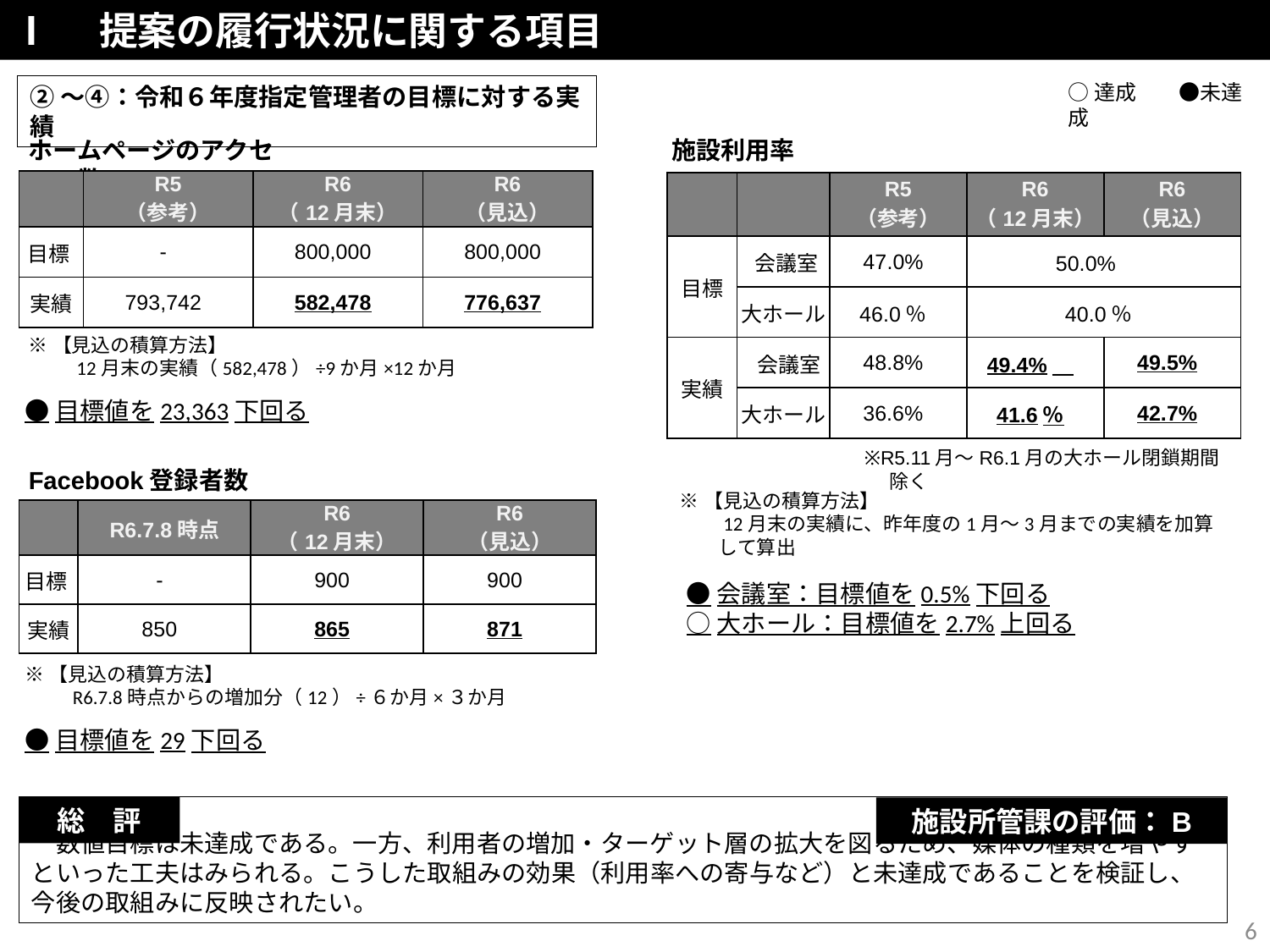

Ⅰ　提案の履行状況に関する項目
○達成　　●未達成
②～④：令和６年度指定管理者の目標に対する実績
ホームページのアクセス数
施設利用率
|  | R5 （参考） | R6 （12月末） | R6 （見込） |
| --- | --- | --- | --- |
| 目標 | - | 800,000 | 800,000 |
| 実績 | 793,742 | 582,478 | 776,637 |
|  |  | R5 （参考） | R6 （12月末） | R6 （見込） |
| --- | --- | --- | --- | --- |
| 目標 | 会議室 | 47.0% | 50.0% |  |
|  | 大ホール | 46.0％ | 40.0％ |  |
| 実績 | 会議室 | 48.8% | 49.4% | 49.5% |
|  | 大ホール | 36.6% | 41.6％ | 42.7% |
※【見込の積算方法】
　　 12月末の実績（582,478）÷9か月×12か月
●目標値を23,363下回る
※R5.11月～R6.1月の大ホール閉鎖期間除く
Facebook登録者数
※【見込の積算方法】
　　12月末の実績に、昨年度の1月～3月までの実績を加算
　　して算出
|  | R6.7.8時点 | R6 （12月末） | R6 （見込） |
| --- | --- | --- | --- |
| 目標 | - | 900 | 900 |
| 実績 | 850 | 865 | 871 |
●会議室：目標値を0.5%下回る
○大ホール：目標値を2.7%上回る
※【見込の積算方法】
　　 R6.7.8時点からの増加分（12）÷６か月×３か月
●目標値を29下回る
　数値目標は未達成である。一方、利用者の増加・ターゲット層の拡大を図るため、媒体の種類を増やすといった工夫はみられる。こうした取組みの効果（利用率への寄与など）と未達成であることを検証し、今後の取組みに反映されたい。
総　評
施設所管課の評価：B
6